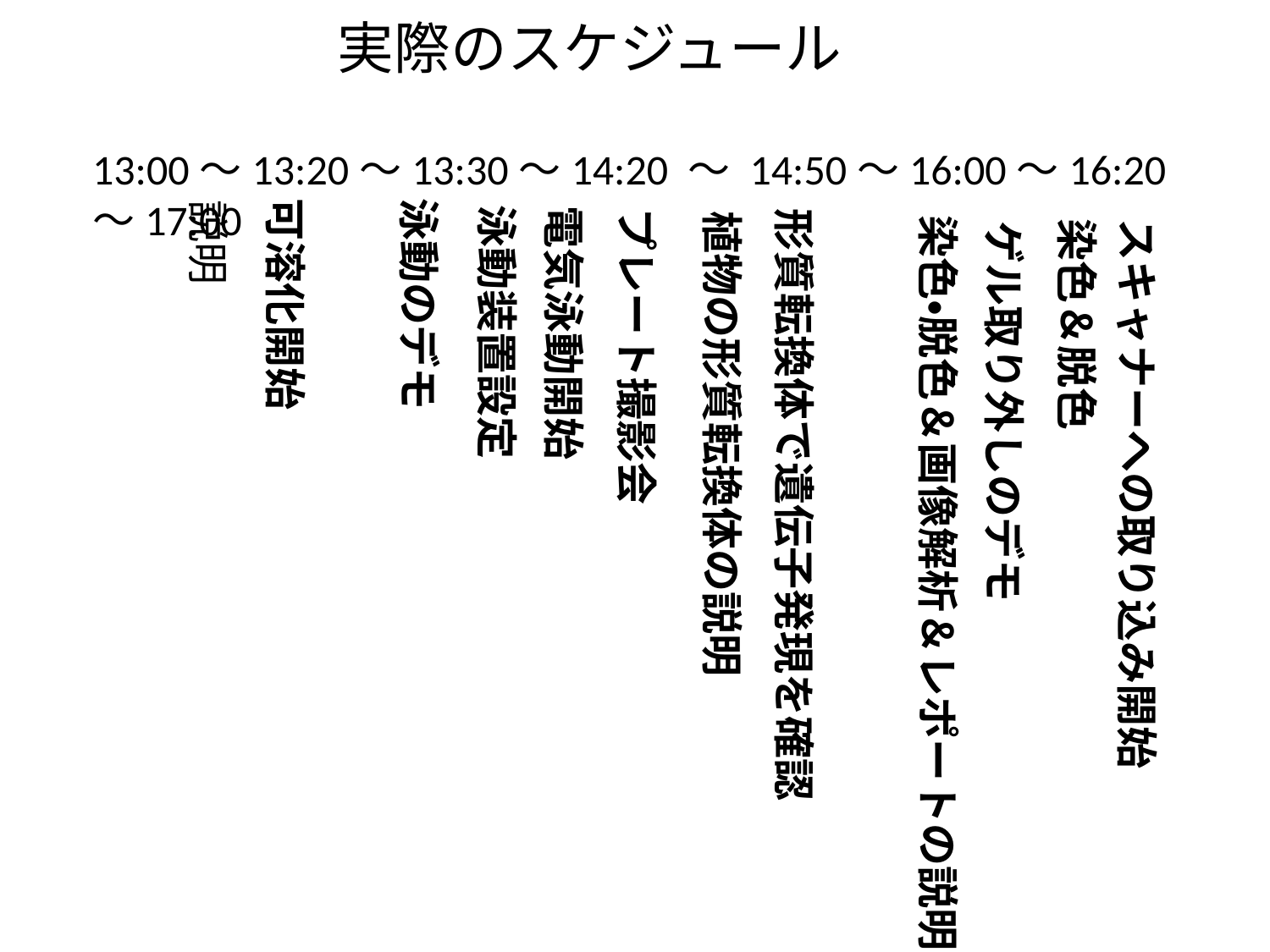

実際のスケジュール
13:00～13:20～13:30～14:20 ～ 14:50～16:00～16:20～17:00
可溶化開始
泳動のデモ
説明
泳動装置設定
電気泳動開始
プレート撮影会
形質転換体で遺伝子発現を確認
植物の形質転換体の説明
染色・脱色＆画像解析＆レポートの説明
染色＆脱色
スキャナーへの取り込み開始
ゲル取り外しのデモ